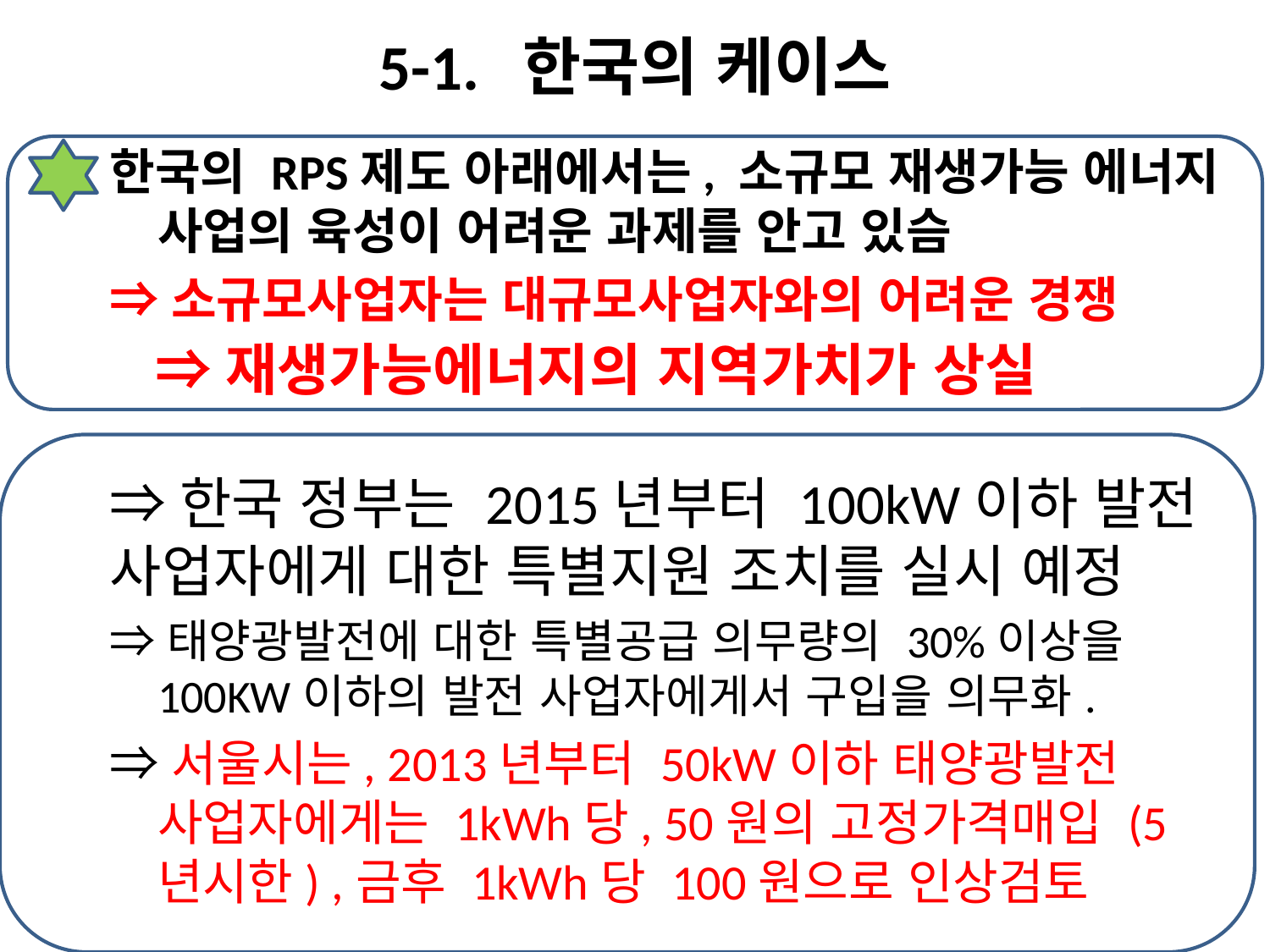

# 5-1.  한국의 케이스
한국의 RPS제도 아래에서는, 소규모 재생가능 에너지 사업의 육성이 어려운 과제를 안고 있슴
⇒소규모사업자는 대규모사업자와의 어려운 경쟁

⇒한국 정부는 2015년부터 100kW이하 발전 사업자에게 대한 특별지원 조치를 실시 예정
⇒태양광발전에 대한 특별공급 의무량의 30%이상을 100KW이하의 발전 사업자에게서 구입을 의무화.
⇒서울시는, 2013년부터 50kW이하 태양광발전 사업자에게는 1kWh당, 50원의 고정가격매입 (5년시한) ,금후 1kWh당 100원으로 인상검토

⇒재생가능에너지의 지역가치가 상실